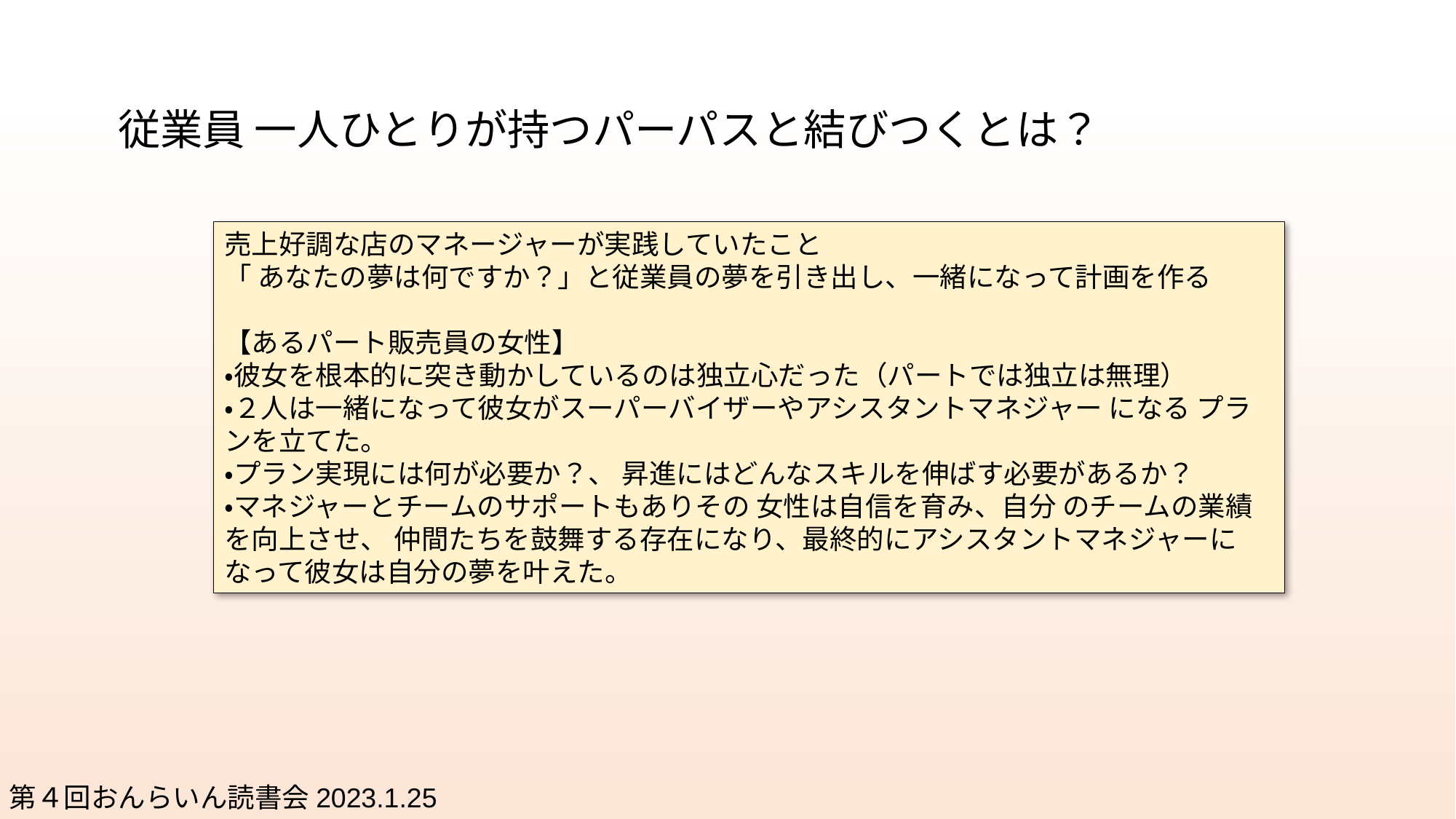

従業員 一人ひとりが持つパーパスと結びつくとは？
売上好調な店のマネージャーが実践していたこと
「 あなたの夢は何ですか？」と従業員の夢を引き出し、一緒になって計画を作る

【あるパート販売員の女性】
・彼女を根本的に突き動かしているのは独立心だった（パートでは独立は無理）
・２人は一緒になって彼女がスーパーバイザーやアシスタントマネジャー になる プランを立てた。
・プラン実現には何が必要か？、 昇進にはどんなスキルを伸ばす必要があるか？
・マネジャーとチームのサポートもありその 女性は自信を育み、自分 のチームの業績を向上させ、 仲間たちを鼓舞する存在になり、最終的にアシスタントマネジャーになって彼女は自分の夢を叶えた。